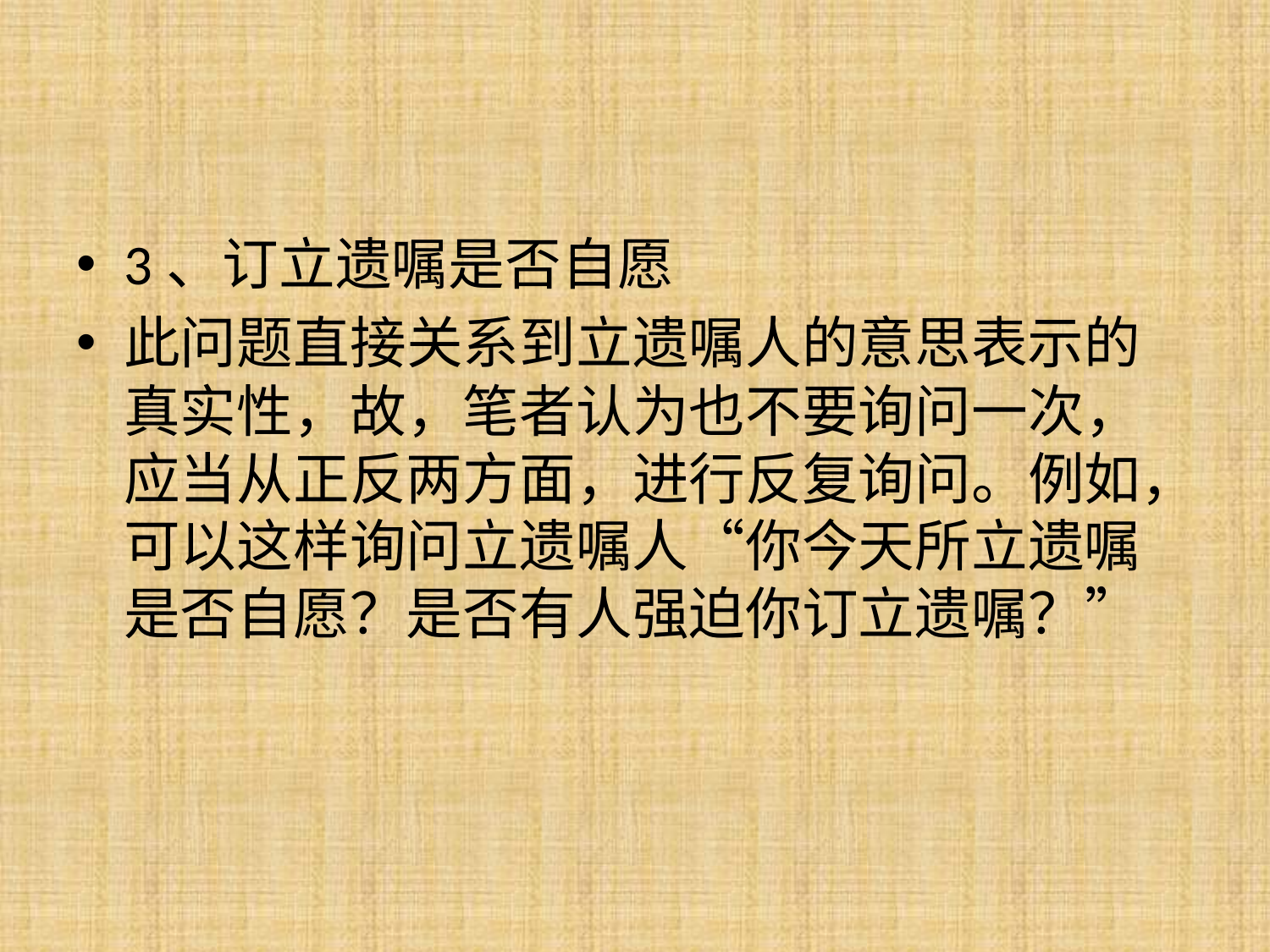

#
3、订立遗嘱是否自愿
此问题直接关系到立遗嘱人的意思表示的真实性，故，笔者认为也不要询问一次，应当从正反两方面，进行反复询问。例如，可以这样询问立遗嘱人“你今天所立遗嘱是否自愿？是否有人强迫你订立遗嘱？”